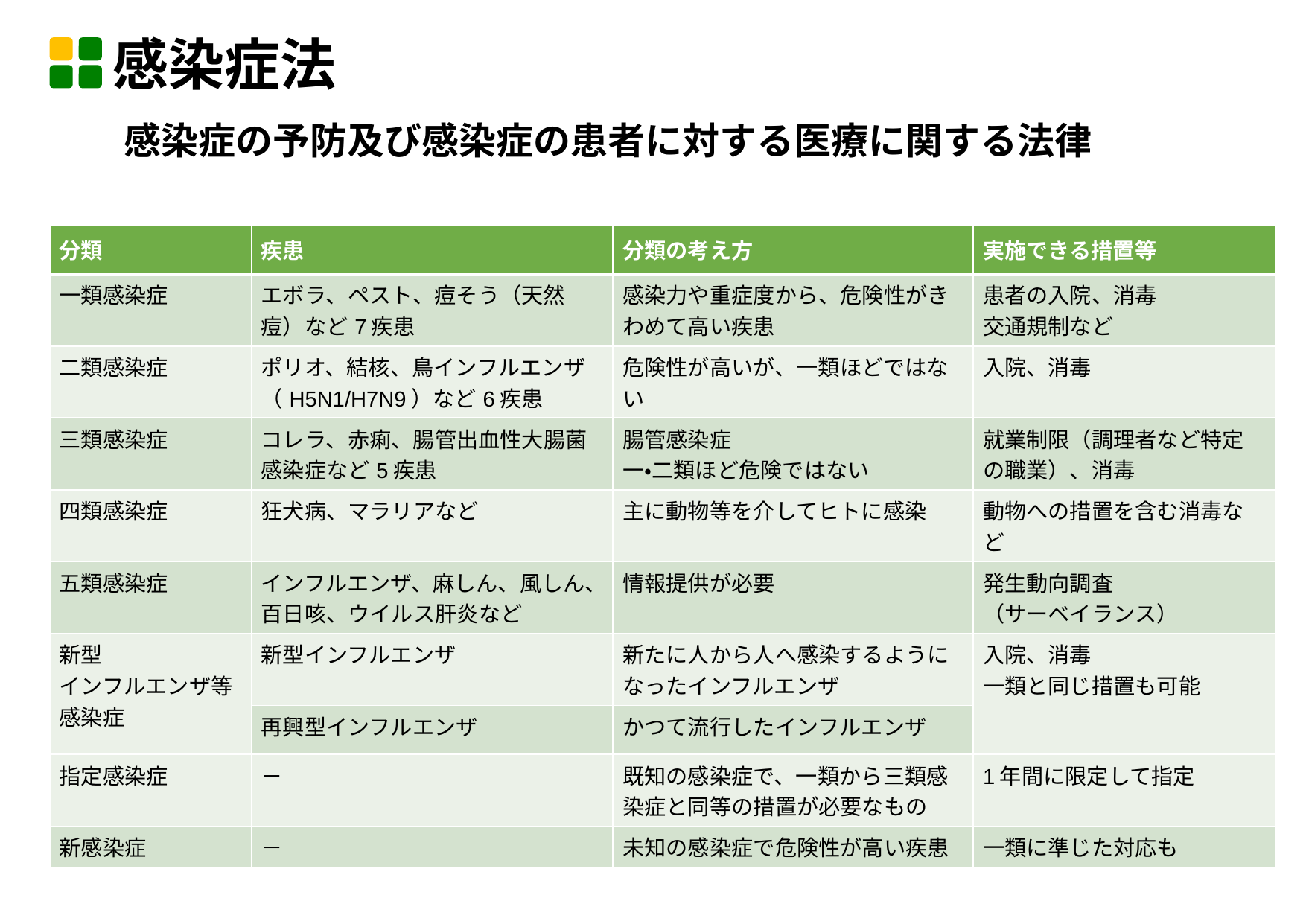

感染症法

# 感染症の予防及び感染症の患者に対する医療に関する法律
| 分類 | 疾患 | 分類の考え方 | 実施できる措置等 |
| --- | --- | --- | --- |
| 一類感染症 | エボラ、ペスト、痘そう（天然痘）など7疾患 | 感染力や重症度から、危険性がきわめて高い疾患 | 患者の入院、消毒 交通規制など |
| 二類感染症 | ポリオ、結核、鳥インフルエンザ（H5N1/H7N9）など6疾患 | 危険性が高いが、一類ほどではない | 入院、消毒 |
| 三類感染症 | コレラ、赤痢、腸管出血性大腸菌感染症など5疾患 | 腸管感染症 一・二類ほど危険ではない | 就業制限（調理者など特定の職業）、消毒 |
| 四類感染症 | 狂犬病、マラリアなど | 主に動物等を介してヒトに感染 | 動物への措置を含む消毒など |
| 五類感染症 | インフルエンザ、麻しん、風しん、百日咳、ウイルス肝炎など | 情報提供が必要 | 発生動向調査 （サーベイランス） |
| 新型 インフルエンザ等感染症 | 新型インフルエンザ | 新たに人から人へ感染するようになったインフルエンザ | 入院、消毒 一類と同じ措置も可能 |
|  | 再興型インフルエンザ | かつて流行したインフルエンザ |  |
| 指定感染症 | － | 既知の感染症で、一類から三類感染症と同等の措置が必要なもの | 1年間に限定して指定 |
| 新感染症 | － | 未知の感染症で危険性が高い疾患 | 一類に準じた対応も |